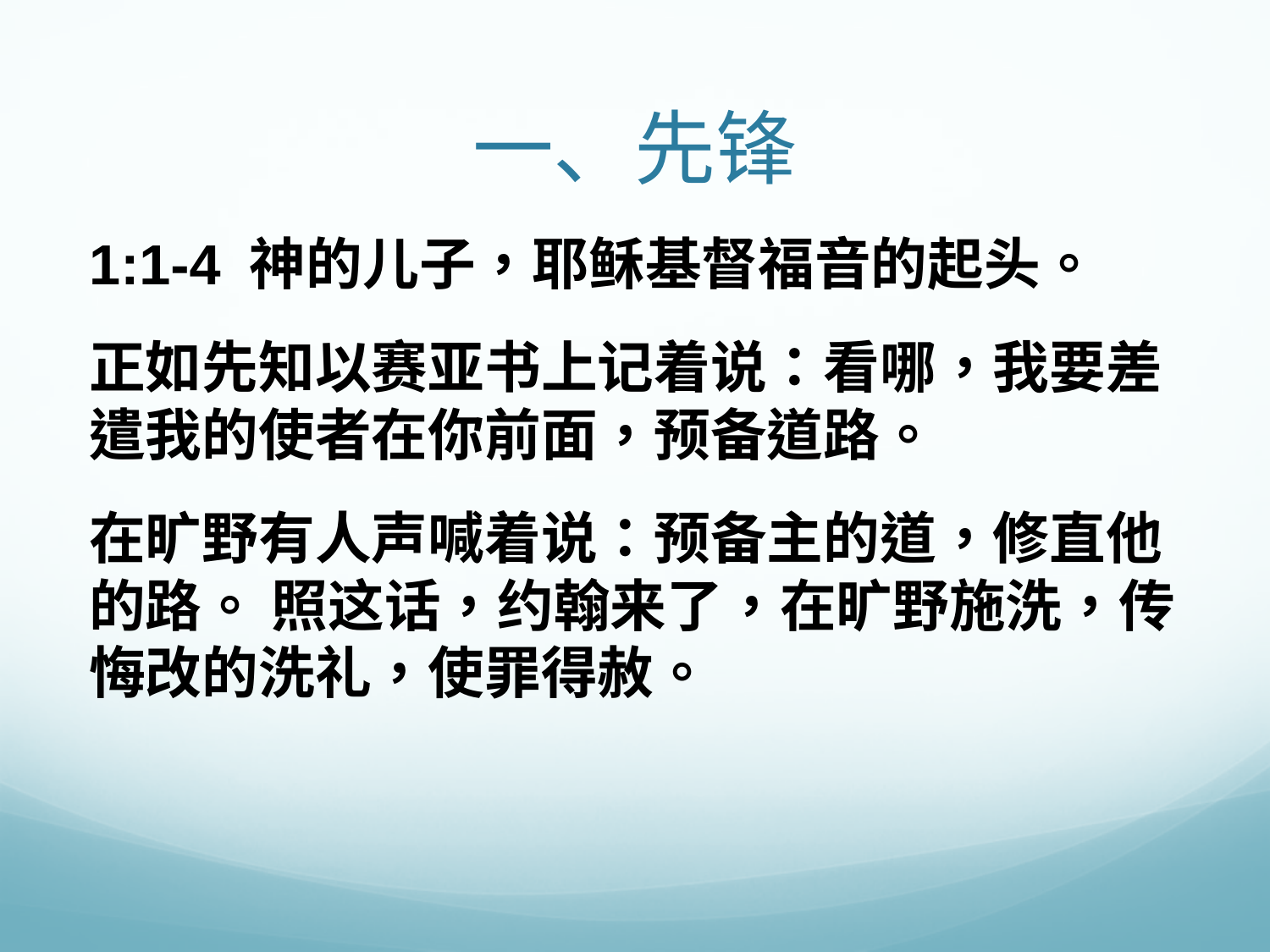

# 一、先锋
1:1-4 神的儿子，耶稣基督福音的起头。
正如先知以赛亚书上记着说：看哪，我要差遣我的使者在你前面，预备道路。
在旷野有人声喊着说：预备主的道，修直他的路。 照这话，约翰来了，在旷野施洗，传悔改的洗礼，使罪得赦。